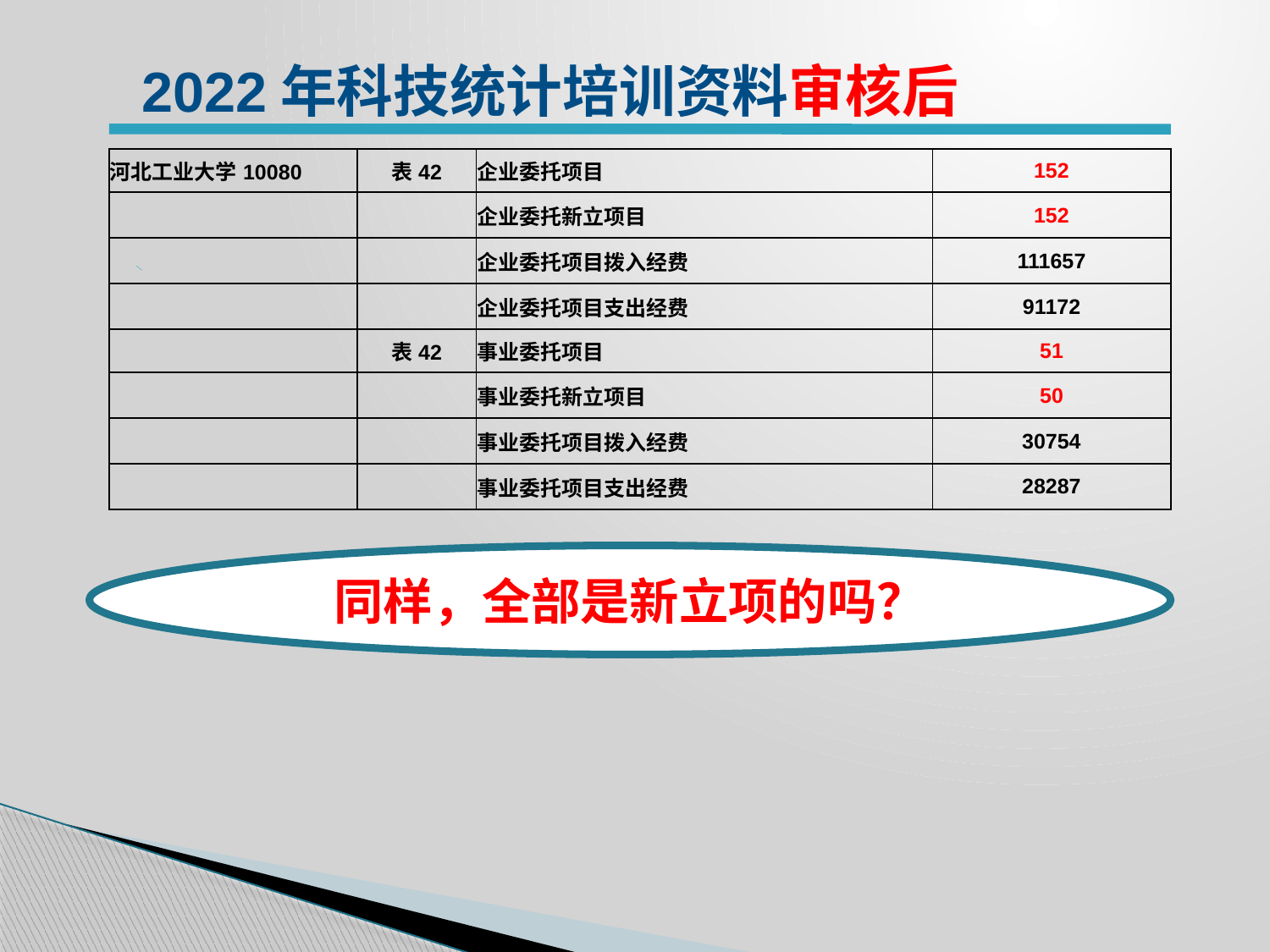

2022年科技统计培训资料审核后
| 河北工业大学10080 | 表42 | 企业委托项目 | 152 |
| --- | --- | --- | --- |
|  |  | 企业委托新立项目 | 152 |
|  |  | 企业委托项目拨入经费 | 111657 |
|  |  | 企业委托项目支出经费 | 91172 |
|  | 表42 | 事业委托项目 | 51 |
|  |  | 事业委托新立项目 | 50 |
|  |  | 事业委托项目拨入经费 | 30754 |
|  |  | 事业委托项目支出经费 | 28287 |
同样，全部是新立项的吗？